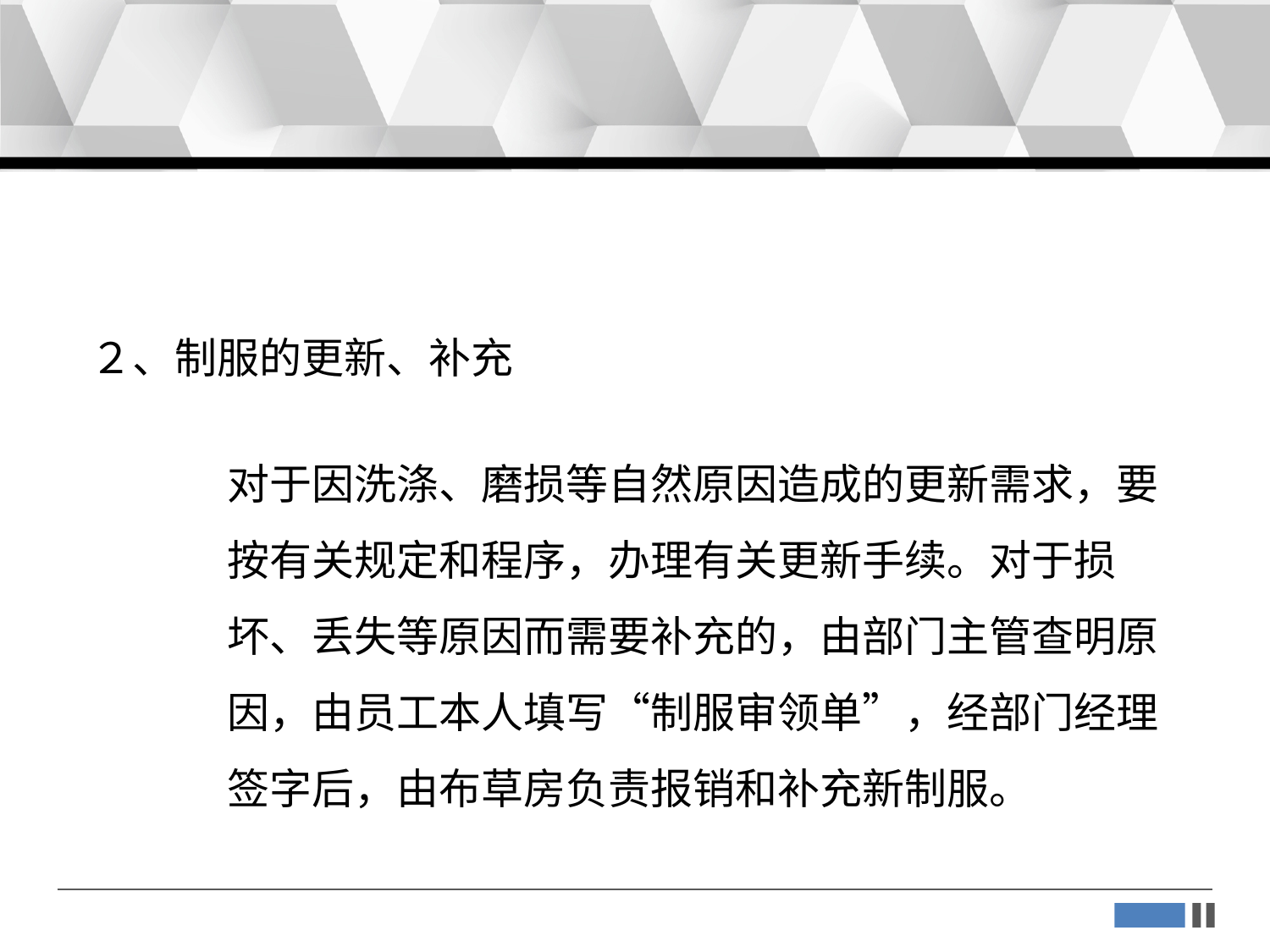

２、制服的更新、补充
对于因洗涤、磨损等自然原因造成的更新需求，要按有关规定和程序，办理有关更新手续。对于损坏、丢失等原因而需要补充的，由部门主管查明原因，由员工本人填写“制服审领单”，经部门经理签字后，由布草房负责报销和补充新制服。